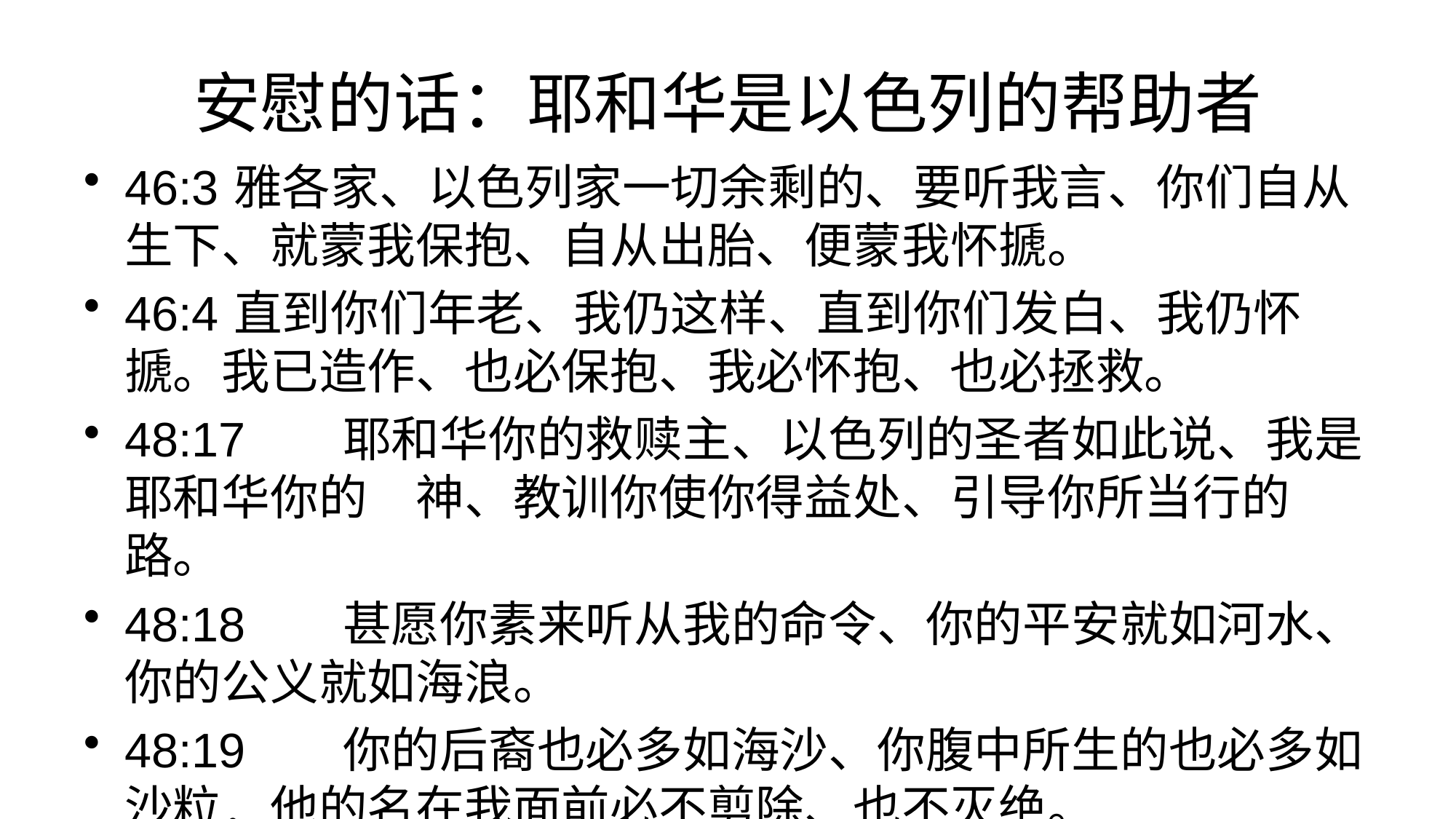

# 安慰的话：耶和华是以色列的帮助者
46:3	雅各家、以色列家一切余剩的、要听我言、你们自从生下、就蒙我保抱、自从出胎、便蒙我怀搋。
46:4	直到你们年老、我仍这样、直到你们发白、我仍怀搋。我已造作、也必保抱、我必怀抱、也必拯救。
48:17	耶和华你的救赎主、以色列的圣者如此说、我是耶和华你的　神、教训你使你得益处、引导你所当行的路。
48:18	甚愿你素来听从我的命令、你的平安就如河水、你的公义就如海浪。
48:19	你的后裔也必多如海沙、你腹中所生的也必多如沙粒．他的名在我面前必不剪除、也不灭绝。